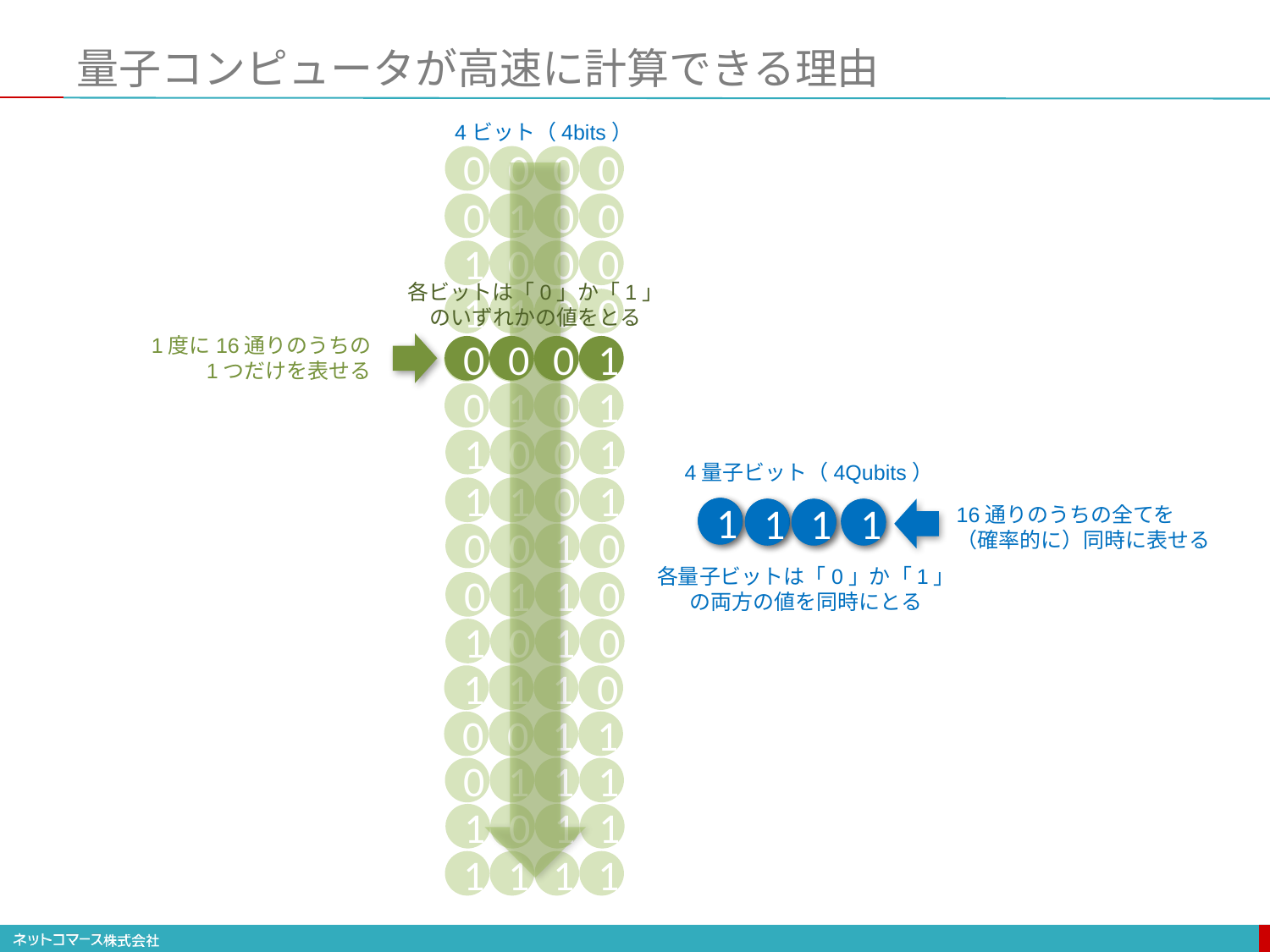

# 量子コンピュータが高速に計算できる理由
4ビット（4bits）
0
0
0
0

0
1
0
0
1
0
0
0
各ビットは「0」か「1」
のいずれかの値をとる
1
1
0
0
1度に16通りのうちの
1つだけを表せる

0
0
0
1
0
0
0
1
0
1
0
1
1
0
0
1
4量子ビット（4Qubits）
1
1
0
1
16通りのうちの全てを
（確率的に）同時に表せる
1
0
1
1
1

0
0
0
0
0
1
0
各量子ビットは「0」か「1」
の両方の値を同時にとる
0
1
1
0
1
0
1
0
1
1
1
0
0
0
1
1
0
1
1
1
1
0
1
1
1
1
1
1